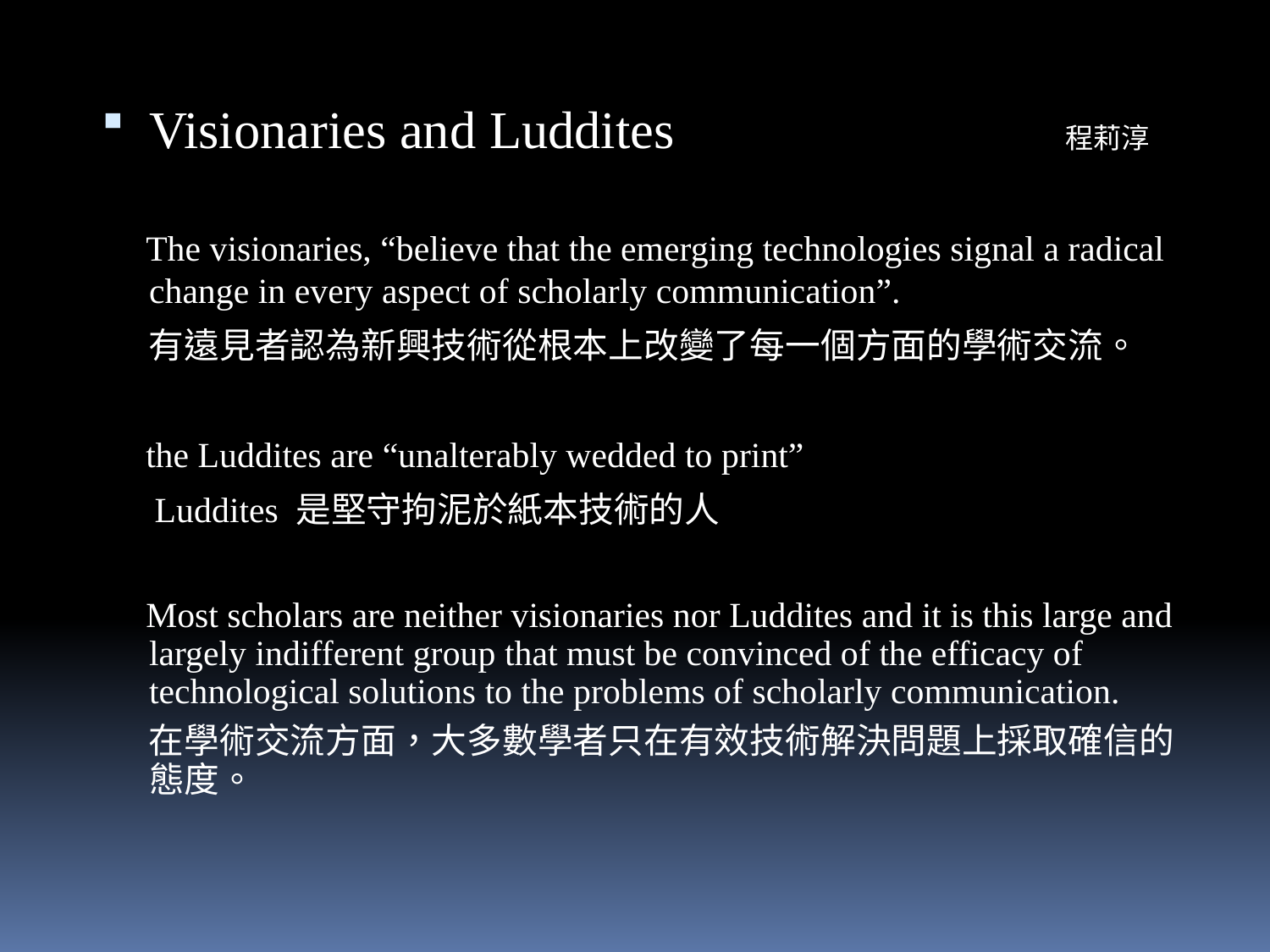

Visionaries and Luddites                                           程莉淳

     The visionaries, “believe that the emerging technologies signal a radical change in every aspect of scholarly communication”.
     有遠見者認為新興技術從根本上改變了每一個方面的學術交流。

     the Luddites are “unalterably wedded to print”
      Luddites 是堅守拘泥於紙本技術的人

     Most scholars are neither visionaries nor Luddites and it is this large and largely indifferent group that must be convinced of the efficacy of technological solutions to the problems of scholarly communication.
     在學術交流方面，大多數學者只在有效技術解決問題上採取確信的態度。